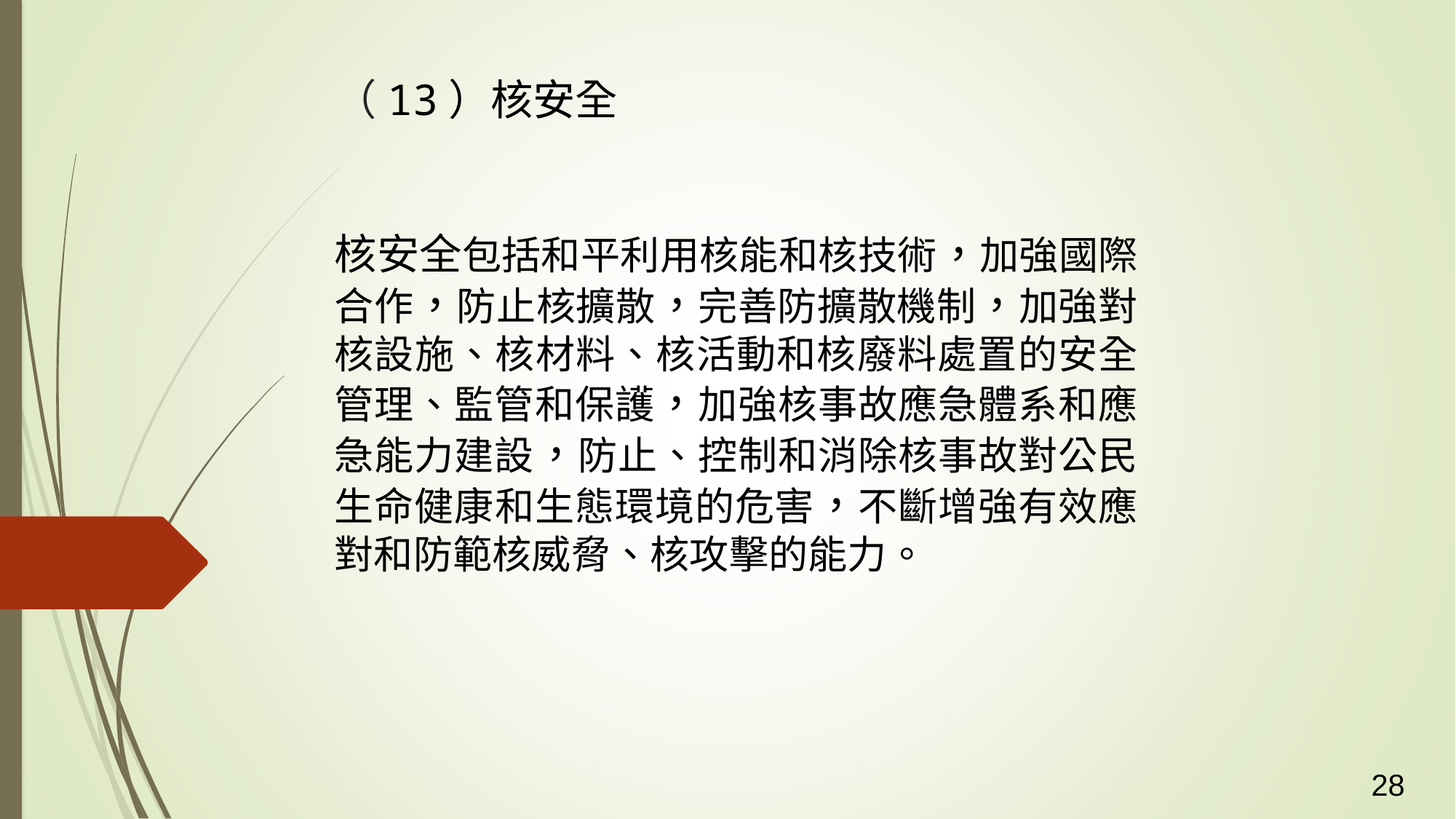

# （13）核安全
核安全包括和平利用核能和核技術，加強國際合作，防止核擴散，完善防擴散機制，加強對核設施、核材料、核活動和核廢料處置的安全管理、監管和保護，加強核事故應急體系和應急能力建設，防止、控制和消除核事故對公民生命健康和生態環境的危害，不斷增強有效應對和防範核威脅、核攻擊的能力。
28